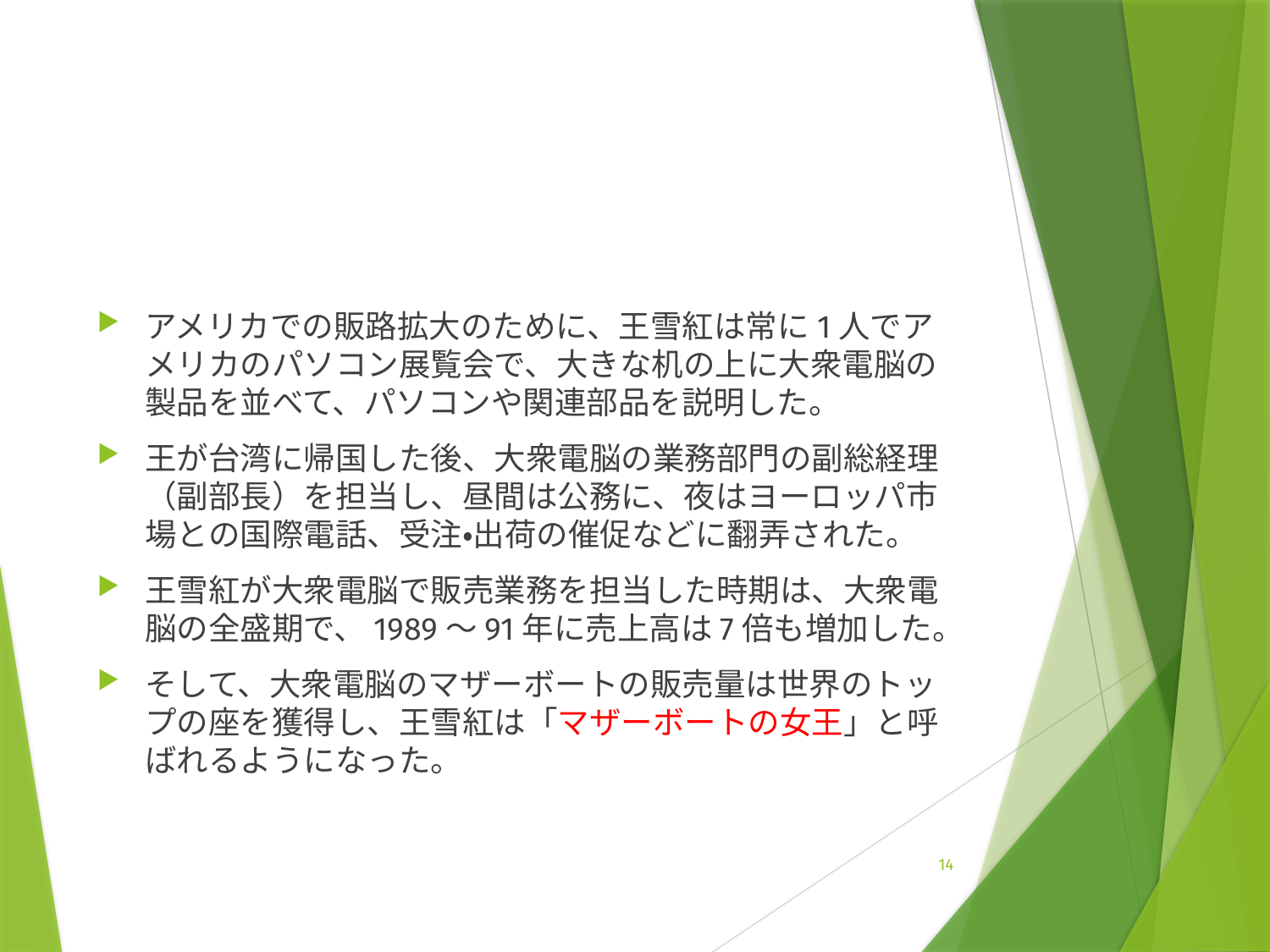

#
アメリカでの販路拡大のために、王雪紅は常に1人でアメリカのパソコン展覧会で、大きな机の上に大衆電脳の製品を並べて、パソコンや関連部品を説明した。
王が台湾に帰国した後、大衆電脳の業務部門の副総経理（副部長）を担当し、昼間は公務に、夜はヨーロッパ市場との国際電話、受注・出荷の催促などに翻弄された。
王雪紅が大衆電脳で販売業務を担当した時期は、大衆電脳の全盛期で、1989～91年に売上高は7倍も増加した。
そして、大衆電脳のマザーボートの販売量は世界のトップの座を獲得し、王雪紅は「マザーボートの女王」と呼ばれるようになった。
14